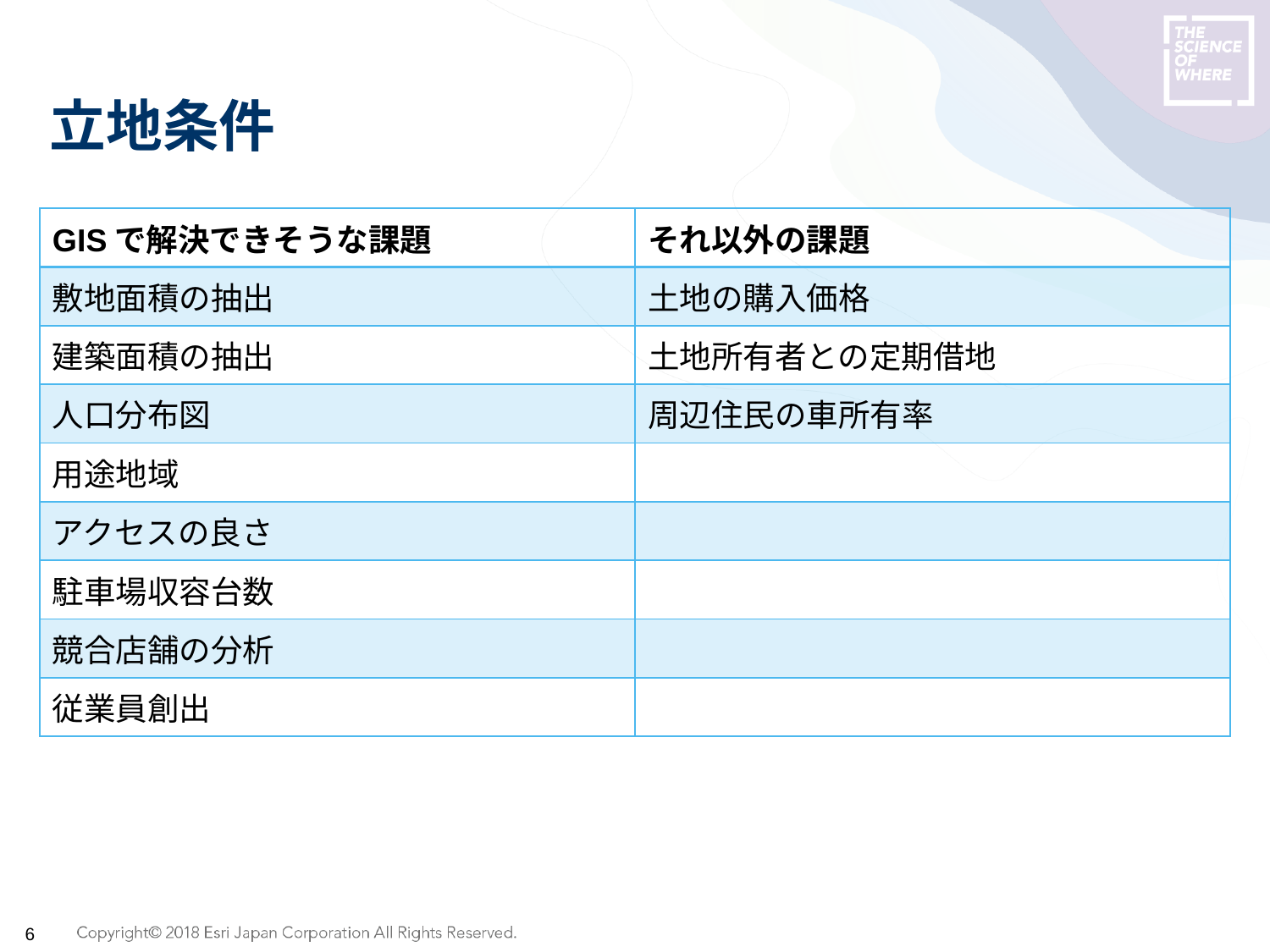

# 立地条件
| GISで解決できそうな課題 | それ以外の課題 |
| --- | --- |
| 敷地面積の抽出 | 土地の購入価格 |
| 建築面積の抽出 | 土地所有者との定期借地 |
| 人口分布図 | 周辺住民の車所有率 |
| 用途地域 |  |
| アクセスの良さ |  |
| 駐車場収容台数 |  |
| 競合店舗の分析 |  |
| 従業員創出 |  |
6